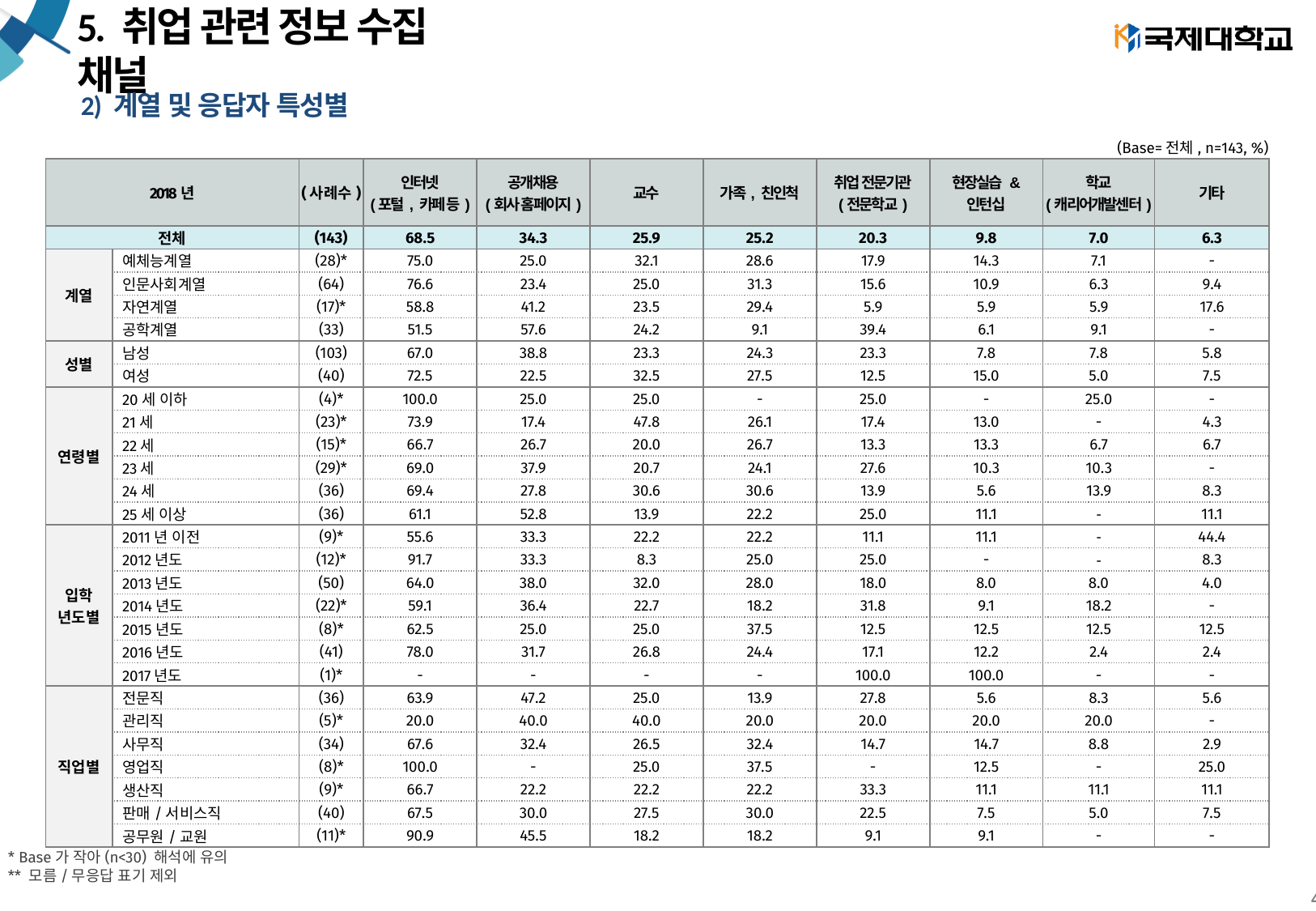

# 5. 취업 관련 정보 수집 채널
2) 계열 및 응답자 특성별
(Base=전체, n=143, %)
| 2018년 |  | (사례수) | 인터넷 (포털, 카페 등) | 공개채용 (회사 홈페이지) | 교수 | 가족, 친인척 | 취업 전문기관 (전문학교) | 현장실습 & 인턴십 | 학교 (캐리어개발센터) | 기타 |
| --- | --- | --- | --- | --- | --- | --- | --- | --- | --- | --- |
| 전체 |  | (143) | 68.5 | 34.3 | 25.9 | 25.2 | 20.3 | 9.8 | 7.0 | 6.3 |
| 계열 | 예체능계열 | (28)\* | 75.0 | 25.0 | 32.1 | 28.6 | 17.9 | 14.3 | 7.1 | - |
|  | 인문사회계열 | (64) | 76.6 | 23.4 | 25.0 | 31.3 | 15.6 | 10.9 | 6.3 | 9.4 |
|  | 자연계열 | (17)\* | 58.8 | 41.2 | 23.5 | 29.4 | 5.9 | 5.9 | 5.9 | 17.6 |
|  | 공학계열 | (33) | 51.5 | 57.6 | 24.2 | 9.1 | 39.4 | 6.1 | 9.1 | - |
| 성별 | 남성 | (103) | 67.0 | 38.8 | 23.3 | 24.3 | 23.3 | 7.8 | 7.8 | 5.8 |
|  | 여성 | (40) | 72.5 | 22.5 | 32.5 | 27.5 | 12.5 | 15.0 | 5.0 | 7.5 |
| 연령별 | 20세 이하 | (4)\* | 100.0 | 25.0 | 25.0 | - | 25.0 | - | 25.0 | - |
|  | 21세 | (23)\* | 73.9 | 17.4 | 47.8 | 26.1 | 17.4 | 13.0 | - | 4.3 |
|  | 22세 | (15)\* | 66.7 | 26.7 | 20.0 | 26.7 | 13.3 | 13.3 | 6.7 | 6.7 |
|  | 23세 | (29)\* | 69.0 | 37.9 | 20.7 | 24.1 | 27.6 | 10.3 | 10.3 | - |
|  | 24세 | (36) | 69.4 | 27.8 | 30.6 | 30.6 | 13.9 | 5.6 | 13.9 | 8.3 |
|  | 25세 이상 | (36) | 61.1 | 52.8 | 13.9 | 22.2 | 25.0 | 11.1 | - | 11.1 |
| 입학 년도별 | 2011년 이전 | (9)\* | 55.6 | 33.3 | 22.2 | 22.2 | 11.1 | 11.1 | - | 44.4 |
|  | 2012년도 | (12)\* | 91.7 | 33.3 | 8.3 | 25.0 | 25.0 | - | - | 8.3 |
|  | 2013년도 | (50) | 64.0 | 38.0 | 32.0 | 28.0 | 18.0 | 8.0 | 8.0 | 4.0 |
|  | 2014년도 | (22)\* | 59.1 | 36.4 | 22.7 | 18.2 | 31.8 | 9.1 | 18.2 | - |
|  | 2015년도 | (8)\* | 62.5 | 25.0 | 25.0 | 37.5 | 12.5 | 12.5 | 12.5 | 12.5 |
|  | 2016년도 | (41) | 78.0 | 31.7 | 26.8 | 24.4 | 17.1 | 12.2 | 2.4 | 2.4 |
|  | 2017년도 | (1)\* | - | - | - | - | 100.0 | 100.0 | - | - |
| 직업별 | 전문직 | (36) | 63.9 | 47.2 | 25.0 | 13.9 | 27.8 | 5.6 | 8.3 | 5.6 |
|  | 관리직 | (5)\* | 20.0 | 40.0 | 40.0 | 20.0 | 20.0 | 20.0 | 20.0 | - |
|  | 사무직 | (34) | 67.6 | 32.4 | 26.5 | 32.4 | 14.7 | 14.7 | 8.8 | 2.9 |
|  | 영업직 | (8)\* | 100.0 | - | 25.0 | 37.5 | - | 12.5 | - | 25.0 |
|  | 생산직 | (9)\* | 66.7 | 22.2 | 22.2 | 22.2 | 33.3 | 11.1 | 11.1 | 11.1 |
|  | 판매/서비스직 | (40) | 67.5 | 30.0 | 27.5 | 30.0 | 22.5 | 7.5 | 5.0 | 7.5 |
|  | 공무원/교원 | (11)\* | 90.9 | 45.5 | 18.2 | 18.2 | 9.1 | 9.1 | - | - |
* Base가 작아(n<30) 해석에 유의
** 모름/무응답 표기 제외